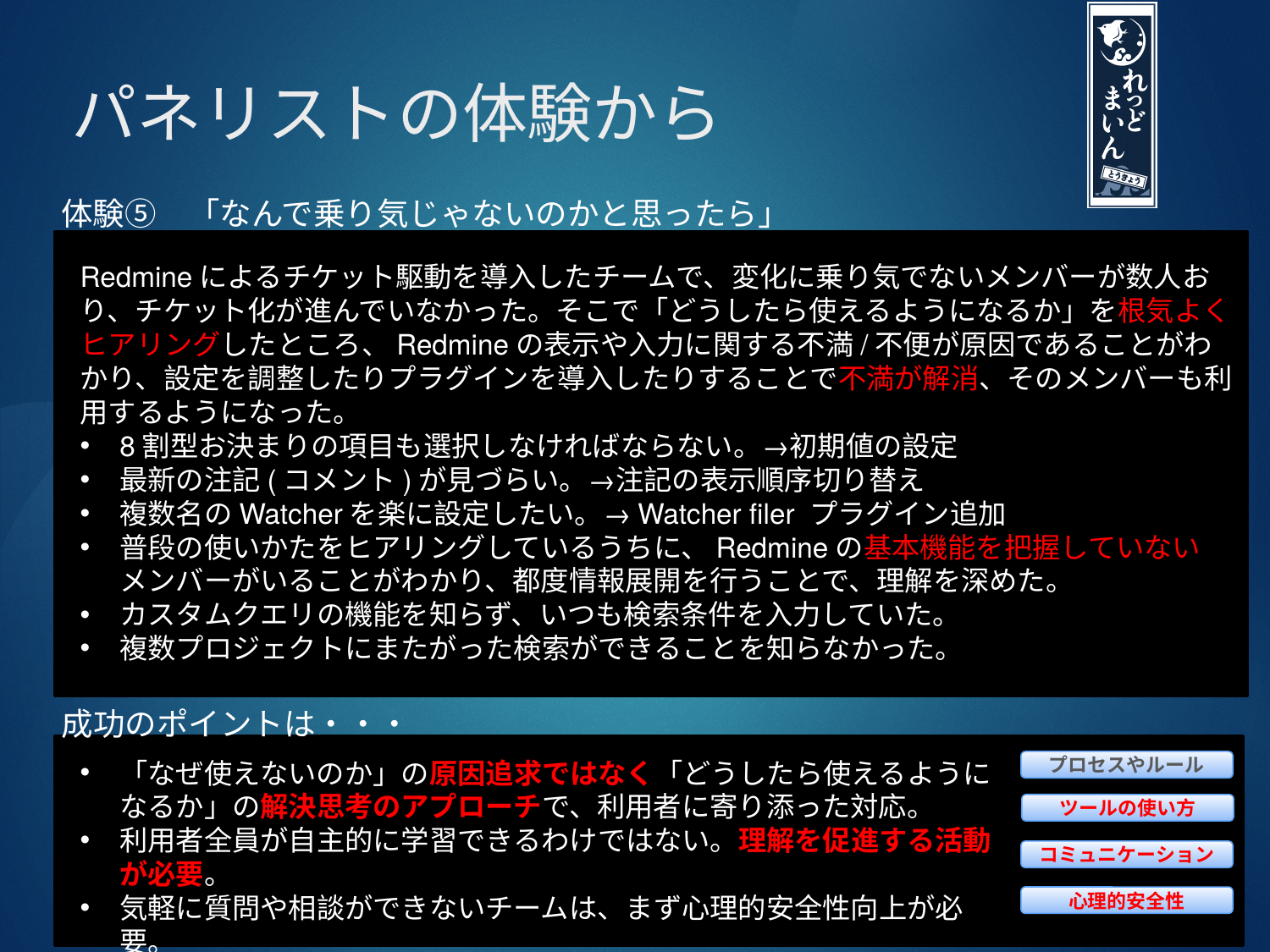

# パネリストの体験から
体験⑤　「なんで乗り気じゃないのかと思ったら」
Redmineによるチケット駆動を導入したチームで、変化に乗り気でないメンバーが数人おり、チケット化が進んでいなかった。そこで「どうしたら使えるようになるか」を根気よくヒアリングしたところ、Redmineの表示や入力に関する不満/不便が原因であることがわかり、設定を調整したりプラグインを導入したりすることで不満が解消、そのメンバーも利用するようになった。
8割型お決まりの項目も選択しなければならない。→初期値の設定
最新の注記(コメント)が見づらい。→注記の表示順序切り替え
複数名のWatcherを楽に設定したい。→Watcher filer プラグイン追加
普段の使いかたをヒアリングしているうちに、Redmineの基本機能を把握していない
メンバーがいることがわかり、都度情報展開を行うことで、理解を深めた。
カスタムクエリの機能を知らず、いつも検索条件を入力していた。
複数プロジェクトにまたがった検索ができることを知らなかった。

成功のポイントは・・・

プロセスやルール

「なぜ使えないのか」の原因追求ではなく「どうしたら使えるようになるか」の解決思考のアプローチで、利用者に寄り添った対応。
利用者全員が自主的に学習できるわけではない。理解を促進する活動が必要。
気軽に質問や相談ができないチームは、まず心理的安全性向上が必要。
ツールの使い方

コミュニケーション

心理的安全性